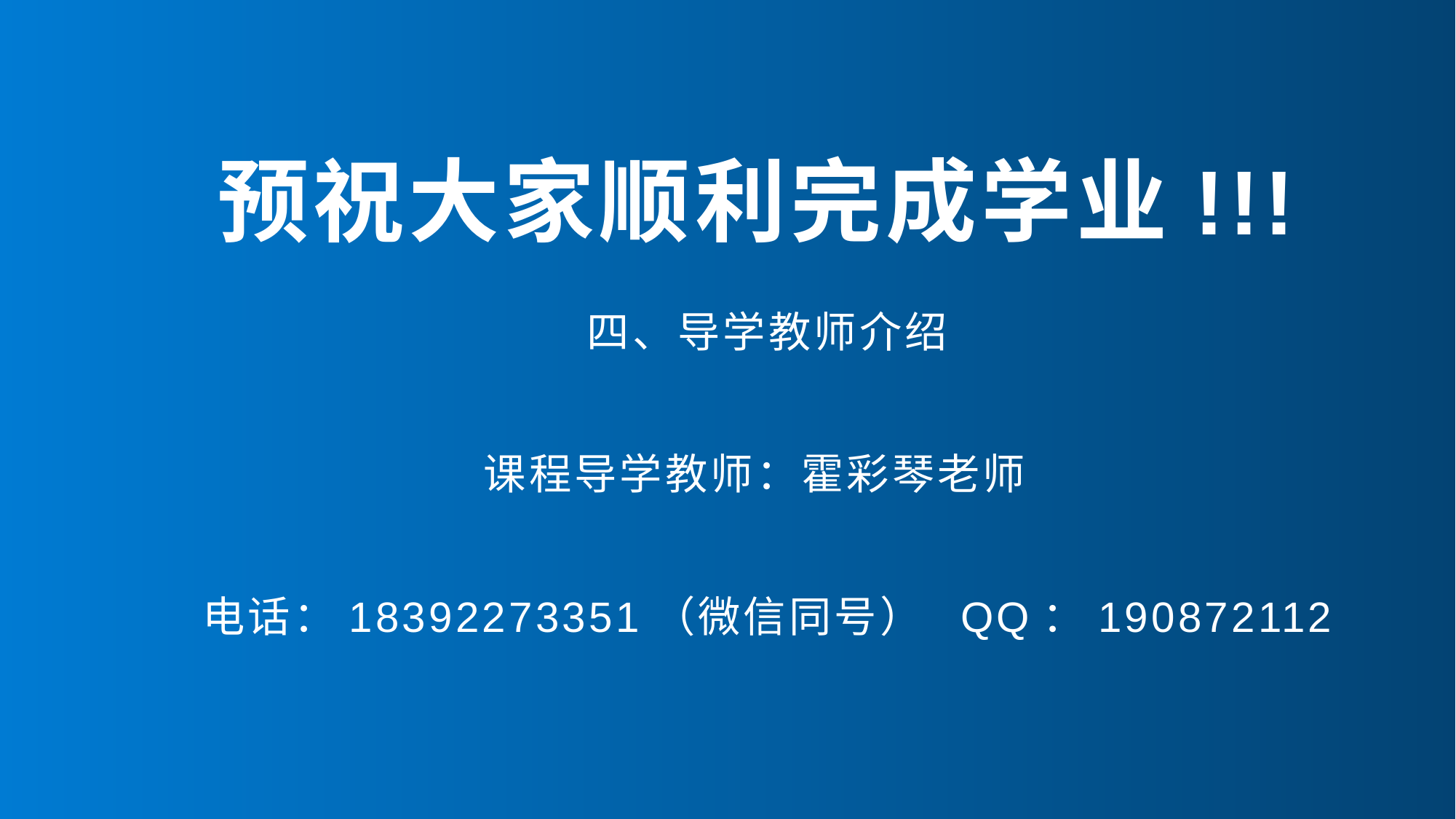

# 预祝大家顺利完成学业!!!
四、导学教师介绍

课程导学教师：霍彩琴老师

电话：18392273351（微信同号）  QQ：190872112